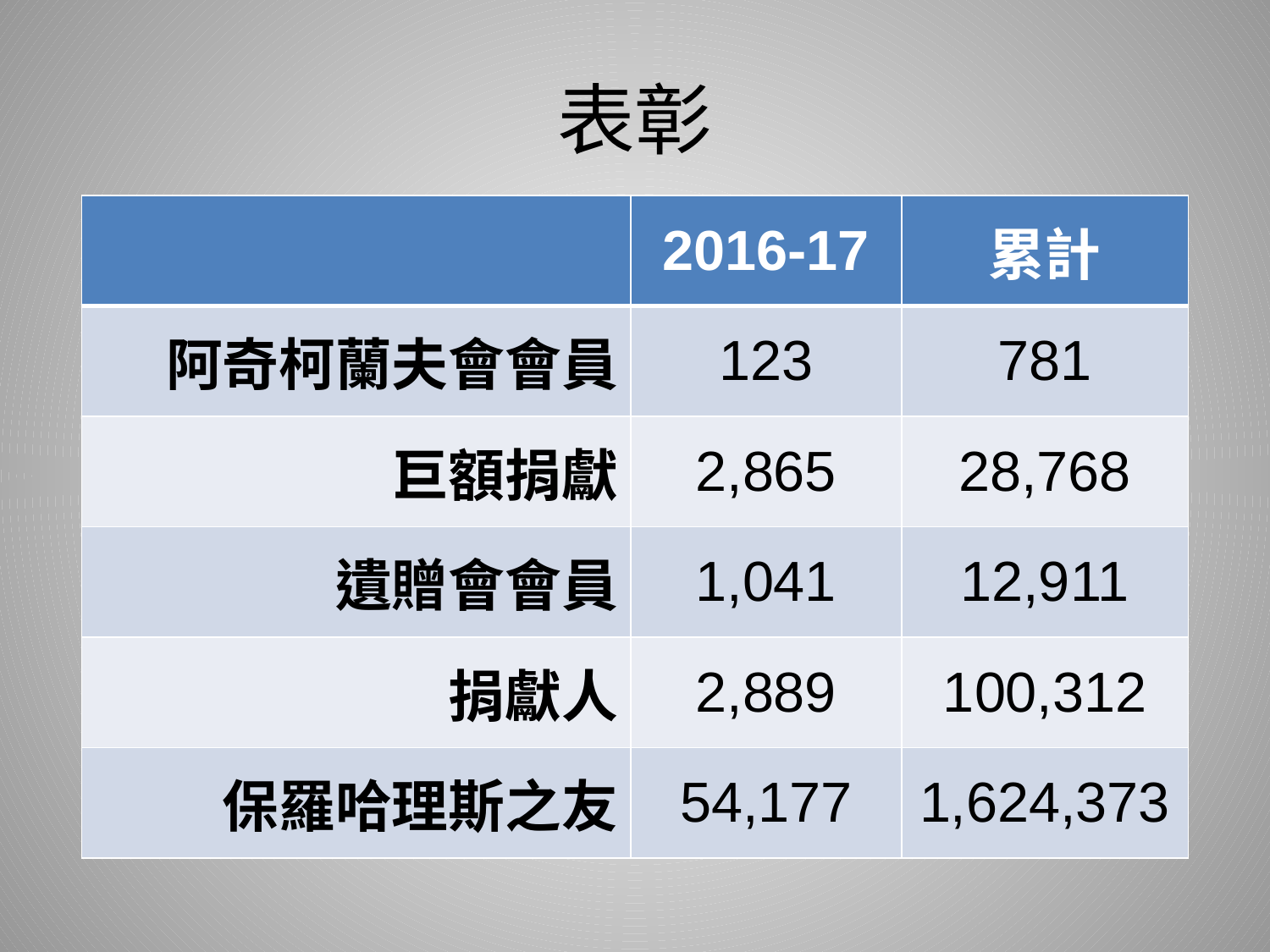

# 表彰
|  | 2016-17 | 累計 |
| --- | --- | --- |
| 阿奇柯蘭夫會會員 | 123 | 781 |
| 巨額捐獻 | 2,865 | 28,768 |
| 遺贈會會員 | 1,041 | 12,911 |
| 捐獻人 | 2,889 | 100,312 |
| 保羅哈理斯之友 | 54,177 | 1,624,373 |